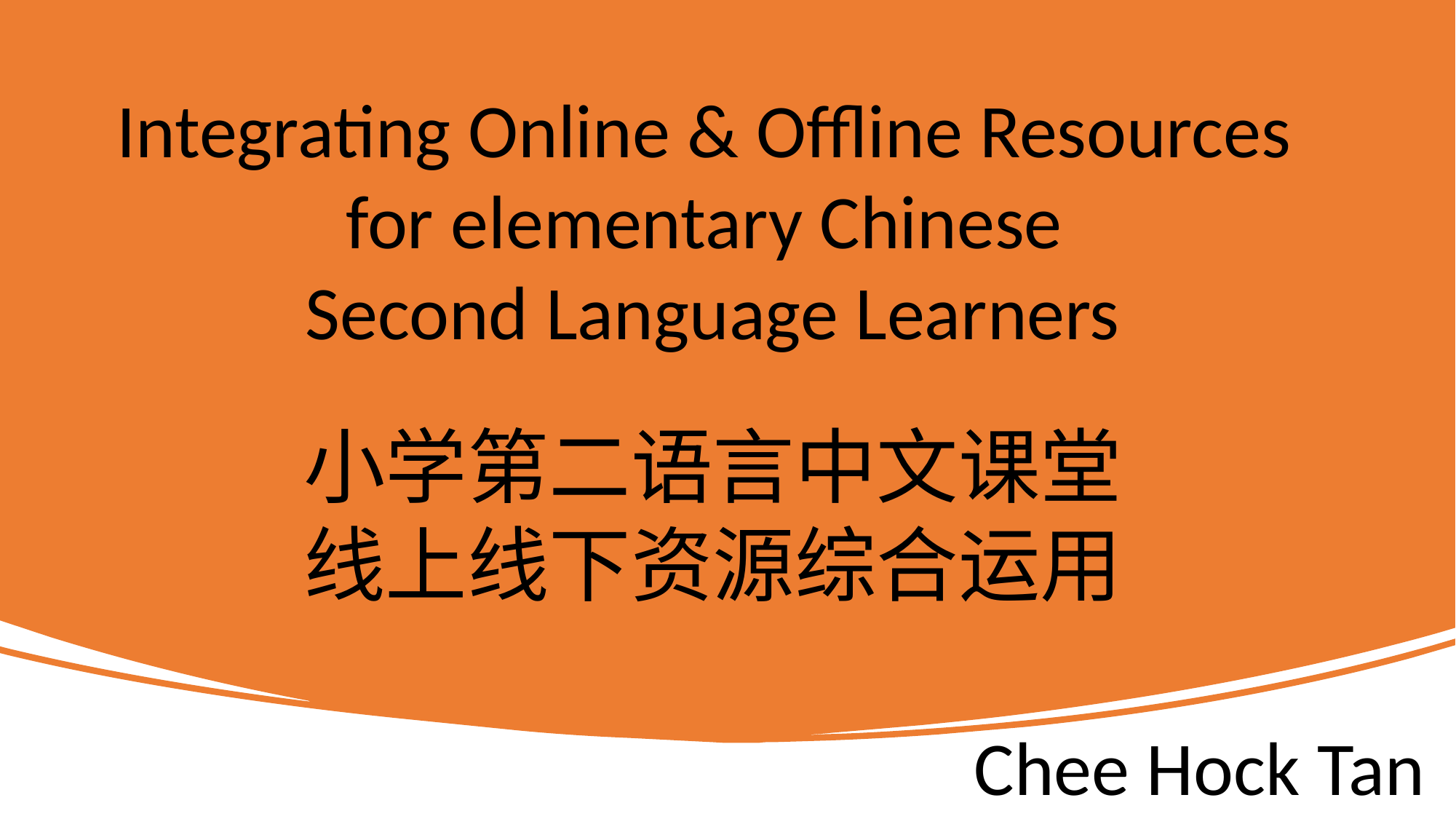

Integrating Online & Offline Resources
for elementary Chinese
Second Language Learners
小学第二语言中文课堂
线上线下资源综合运用
Chee Hock Tan